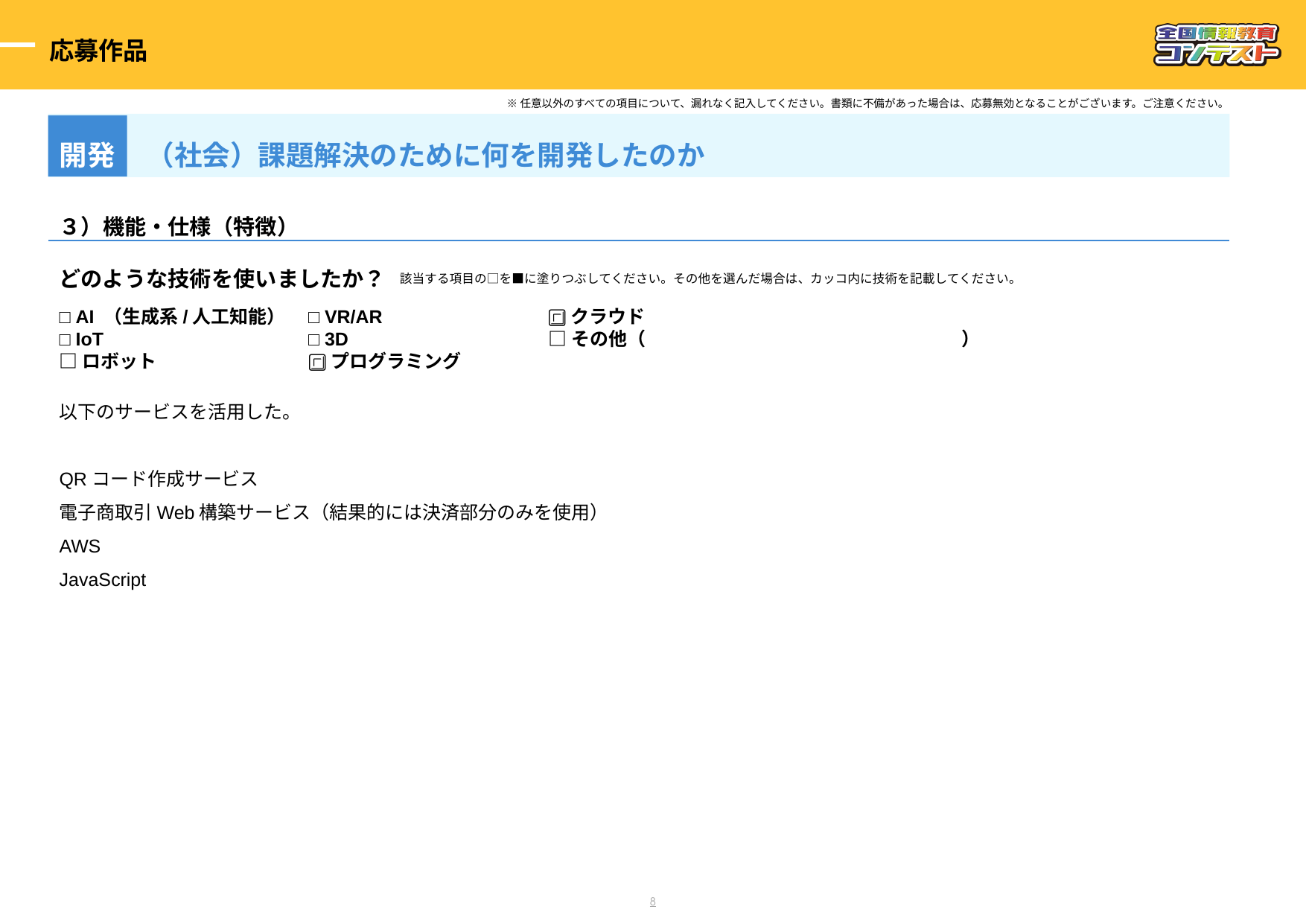

応募作品
※任意以外のすべての項目について、漏れなく記入してください。書類に不備があった場合は、応募無効となることがございます。ご注意ください。

開発
（社会）課題解決のために何を開発したのか
３）機能・仕様（特徴）
どのような技術を使いましたか？
該当する項目の□を■に塗りつぶしてください。その他を選んだ場合は、カッコ内に技術を記載してください。
□ AI （生成系/人工知能）
□ IoT
□ロボット
□ VR/AR
□ 3D
🔳プログラミング
🔳クラウド
□その他（　　　　　　　　　　　　　　　　　）
以下のサービスを活用した。

QRコード作成サービス
電子商取引Web構築サービス（結果的には決済部分のみを使用）
AWS
JavaScript
8